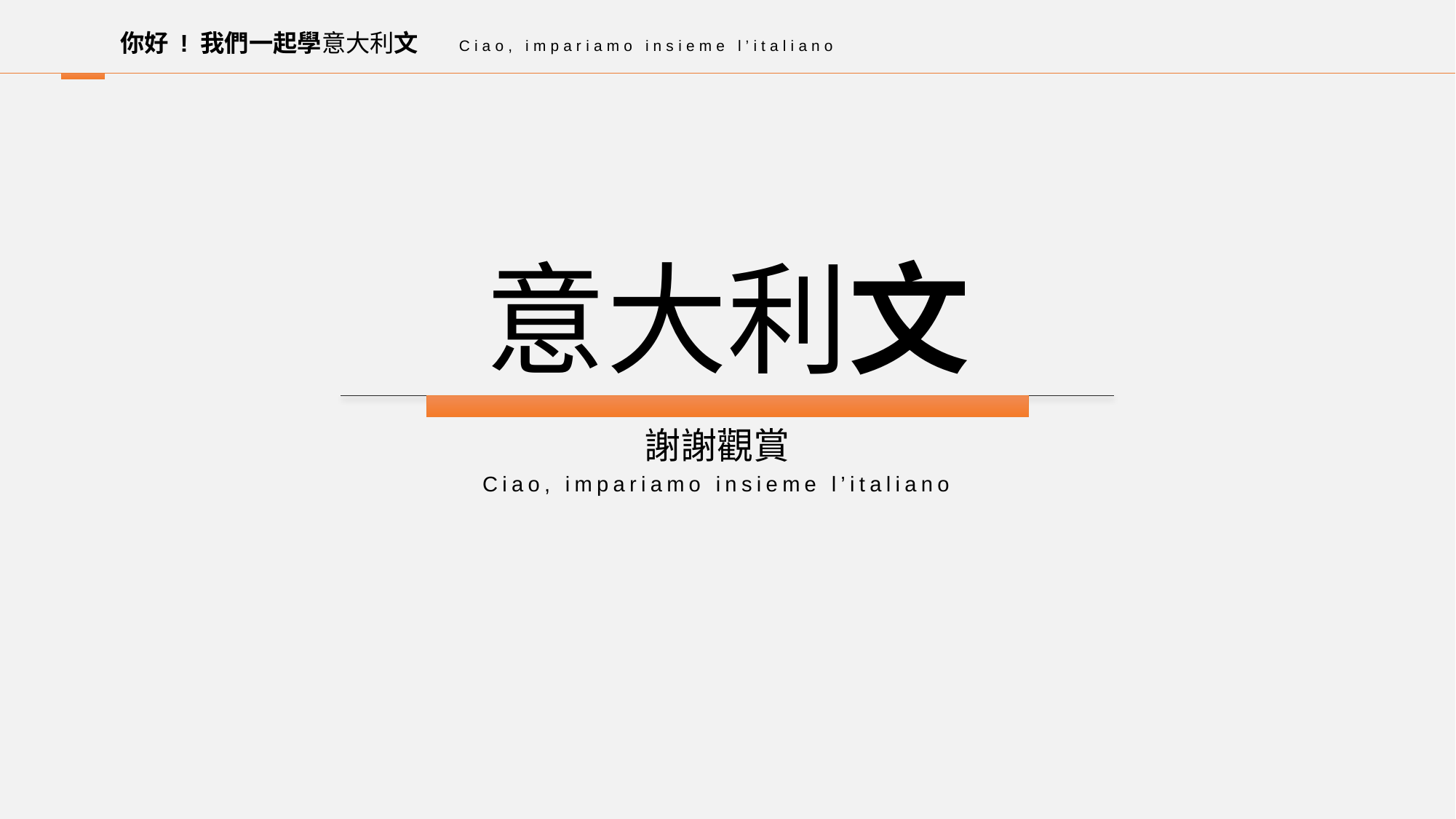

你好 ! 我們一起學意大利文
Ciao, impariamo insieme l’italiano

意大利文

謝謝觀賞
Ciao, impariamo insieme l’italiano
01